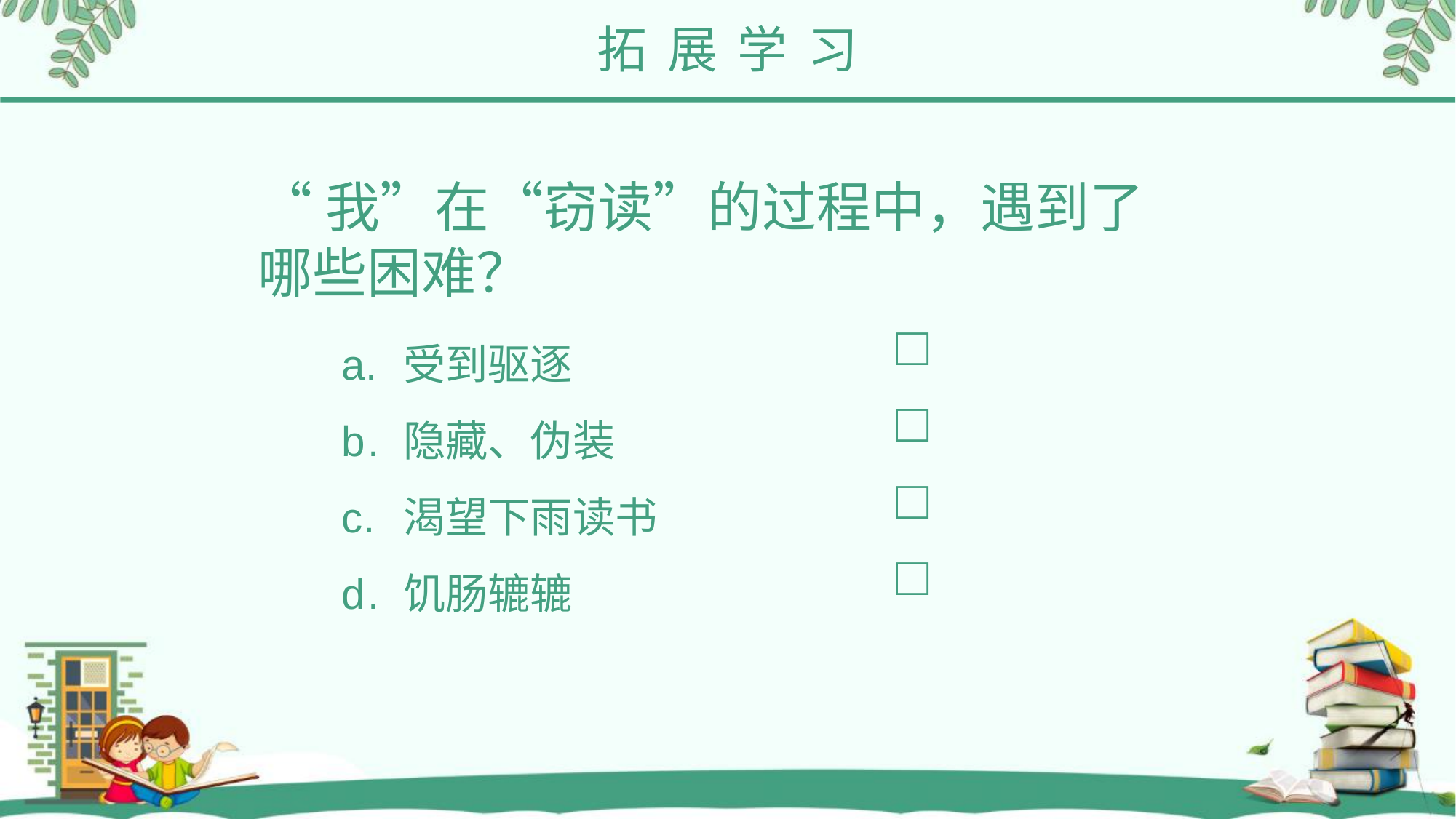

拓 展 学 习

“我”在“窃读”的过程中，遇到了哪些困难？
 □
受到驱逐
隐藏、伪装
渴望下雨读书
饥肠辘辘
 □
 □
 □